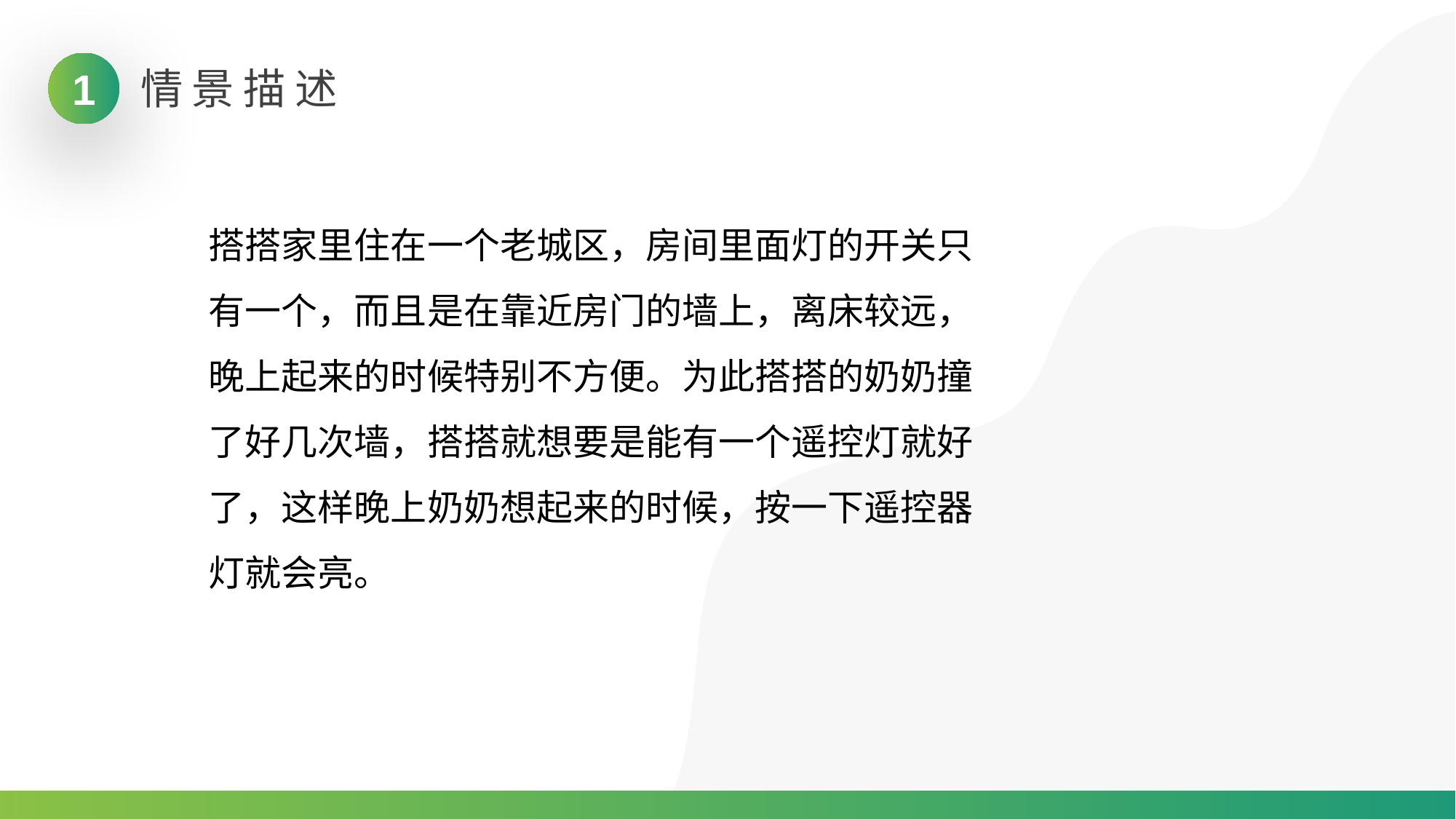

1
情景描述
搭搭家里住在一个老城区，房间里面灯的开关只有一个，而且是在靠近房门的墙上，离床较远，晚上起来的时候特别不方便。为此搭搭的奶奶撞了好几次墙，搭搭就想要是能有一个遥控灯就好了，这样晚上奶奶想起来的时候，按一下遥控器灯就会亮。
02